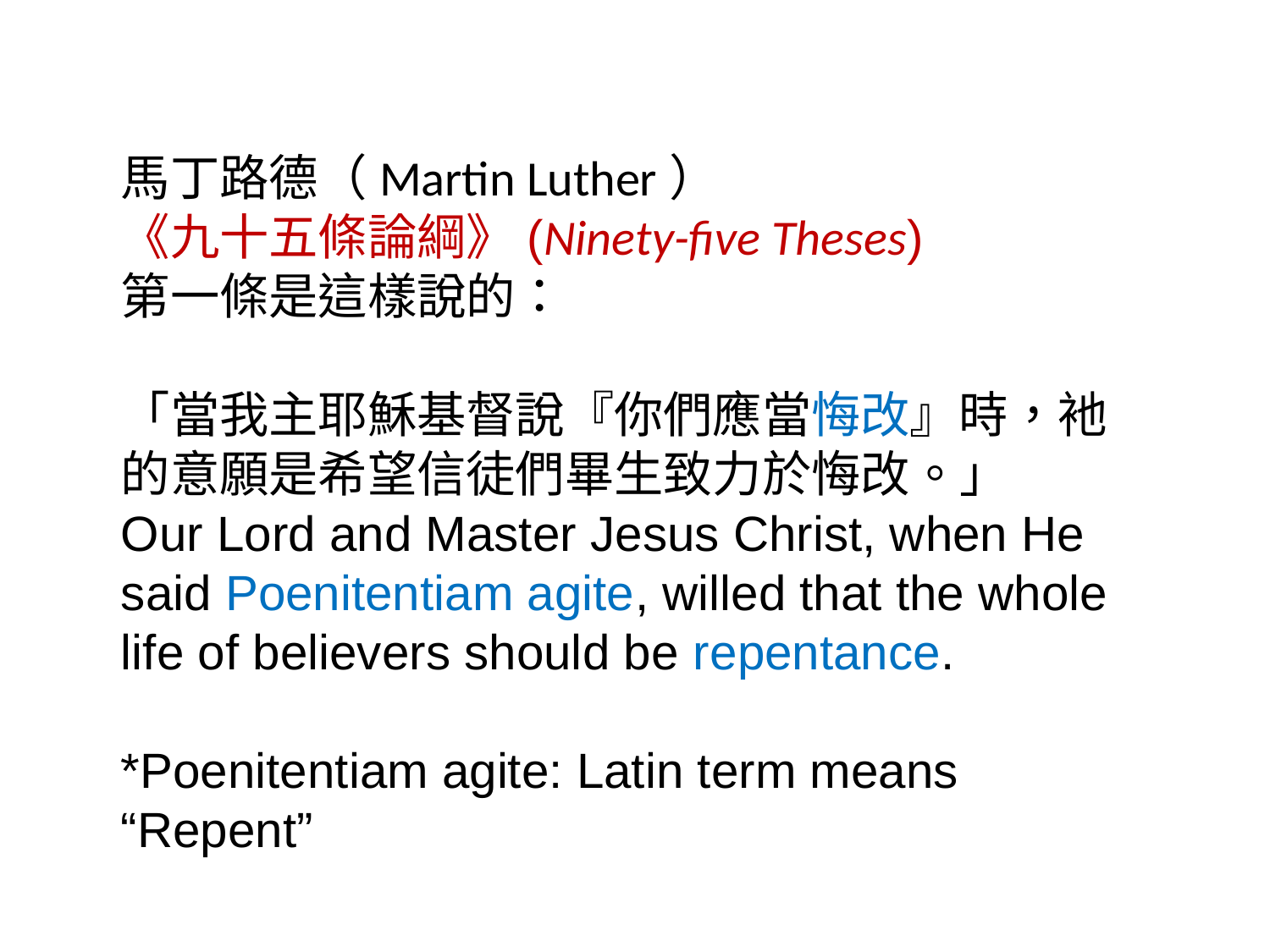

馬丁路德（Martin Luther）
《九十五條論綱》(Ninety-five Theses)
第一條是這樣說的：

「當我主耶穌基督說『你們應當悔改』時，衪的意願是希望信徒們畢生致力於悔改。」
Our Lord and Master Jesus Christ, when He said Poenitentiam agite, willed that the whole life of believers should be repentance.

*Poenitentiam agite: Latin term means “Repent”